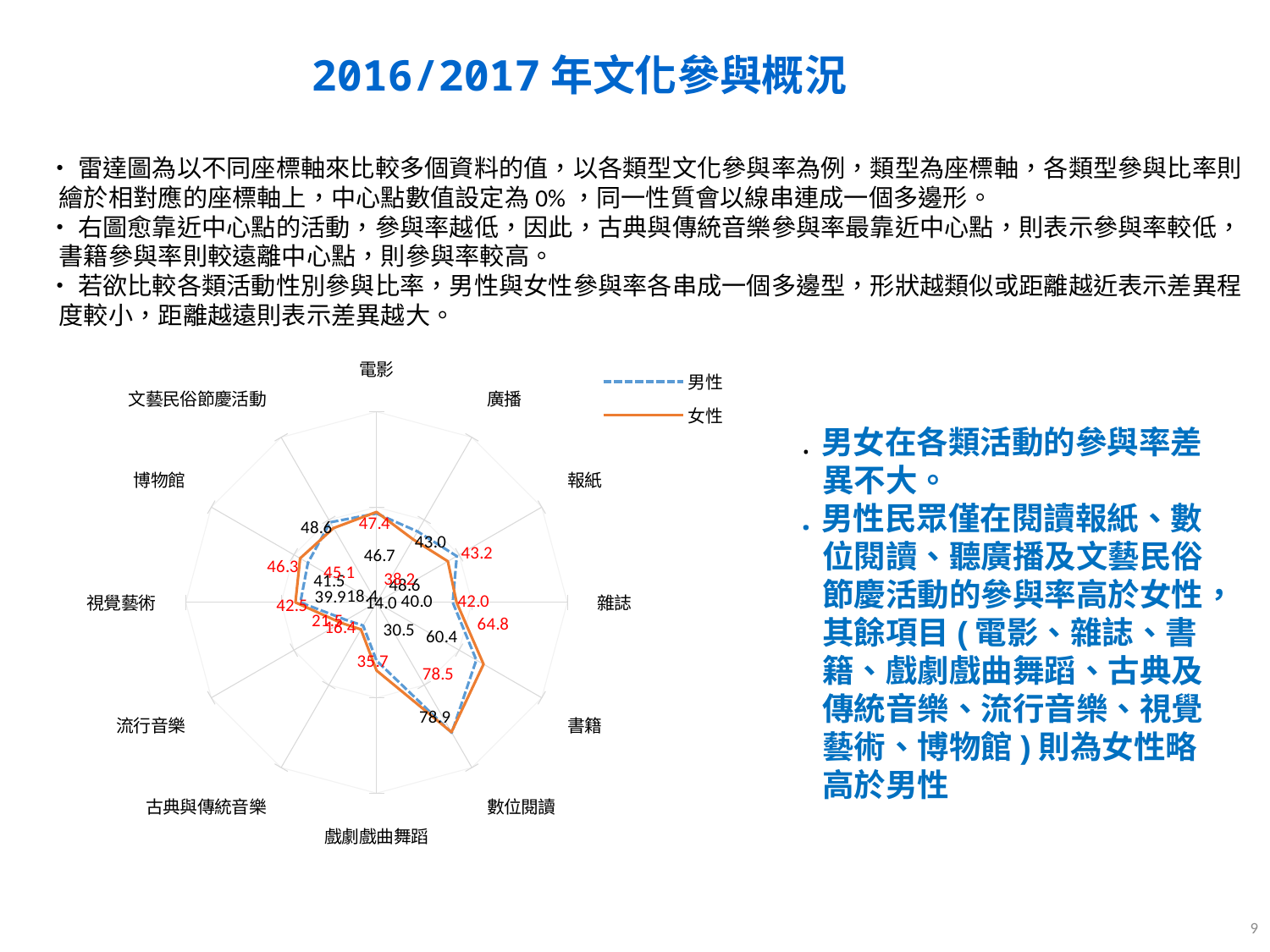

2016/2017年文化參與概況
•雷達圖為以不同座標軸來比較多個資料的值，以各類型文化參與率為例，類型為座標軸，各類型參與比率則繪於相對應的座標軸上，中心點數值設定為0%，同一性質會以線串連成一個多邊形。
•右圖愈靠近中心點的活動，參與率越低，因此，古典與傳統音樂參與率最靠近中心點，則表示參與率較低，書籍參與率則較遠離中心點，則參與率較高。
•若欲比較各類活動性別參與比率，男性與女性參與率各串成一個多邊型，形狀越類似或距離越近表示差異程度較小，距離越遠則表示差異越大。

### Chart

| Category | 男性 | 女性 |
|---|---|---|
| 電影 | 46.6692027635083 | 47.4460511366494 |
| 廣播 | 42.9793703314763 | 38.2450521896235 |
| 報紙 | 48.5998259336099 | 43.1729814322188 |
| 雜誌 | 39.9697795461951 | 41.9810822838175 |
| 書籍 | 60.3939355906906 | 64.7839289370487 |
| 數位閱讀 | 78.8922259724689 | 78.5421945858599 |
| 戲劇戲曲舞蹈 | 30.5184210745483 | 35.6917084784944 |
| 古典與傳統音樂 | 14.0227007637784 | 16.3523330176133 |
| 流行音樂 | 18.389366153178 | 21.4542769913996 |
| 視覺藝術 | 39.909330298919 | 42.4955018236468 |
| 博物館 | 41.5472786503103 | 46.2501623412647 |
| 文藝民俗節慶活動 | 48.55475348925 | 45.0532363265384 |
․男女在各類活動的參與率差異不大。
․男性民眾僅在閱讀報紙、數位閱讀、聽廣播及文藝民俗節慶活動的參與率高於女性，其餘項目(電影、雜誌、書籍、戲劇戲曲舞蹈、古典及傳統音樂、流行音樂、視覺藝術、博物館)則為女性略高於男性
9